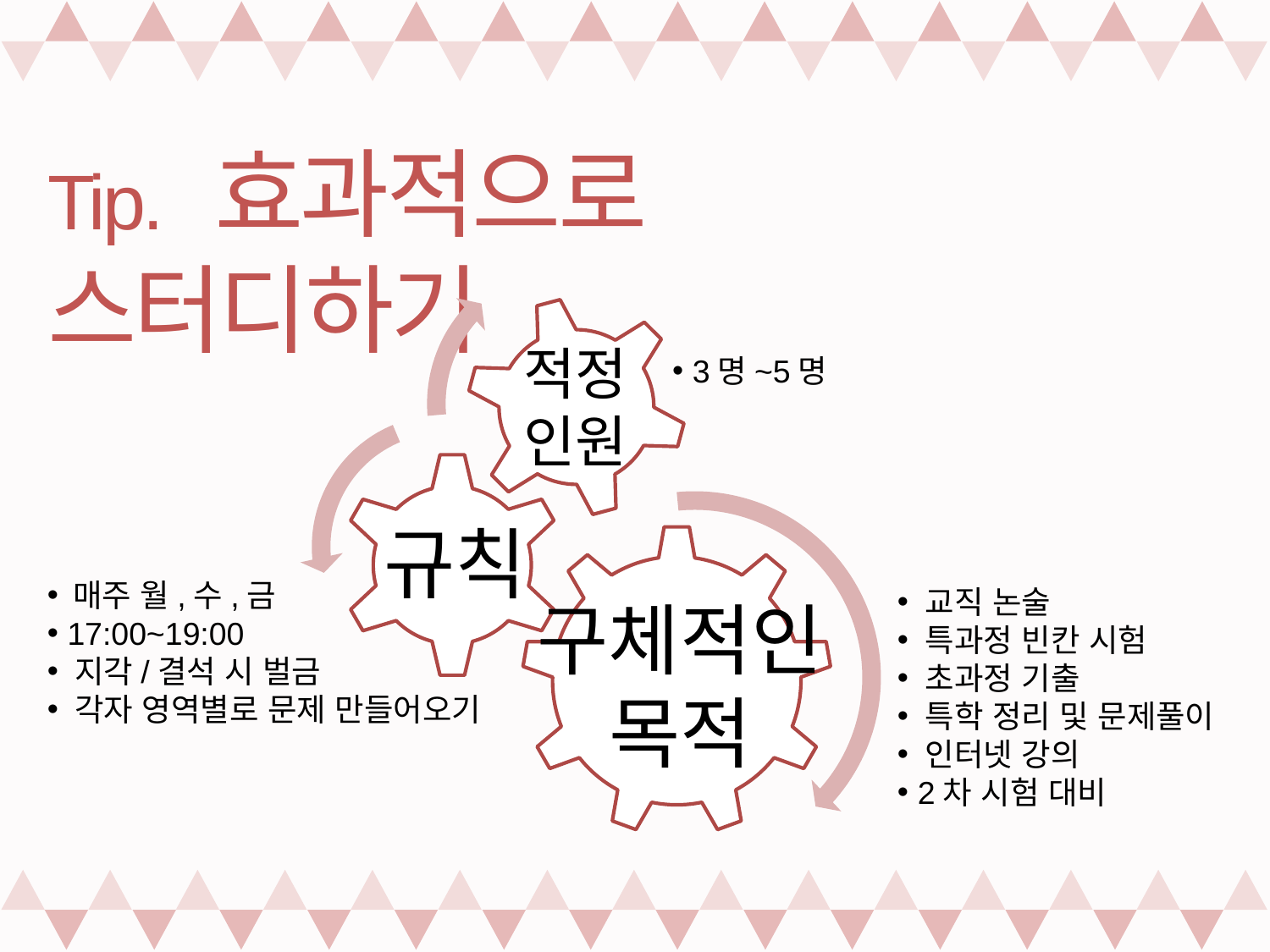

Tip. 효과적으로 스터디하기

적정
인원
 3명~5명
규칙
 매주 월,수,금
 17:00~19:00
 지각/결석 시 벌금
 각자 영역별로 문제 만들어오기
 교직 논술
 특과정 빈칸 시험
 초과정 기출
 특학 정리 및 문제풀이
 인터넷 강의
 2차 시험 대비
구체적인
목적